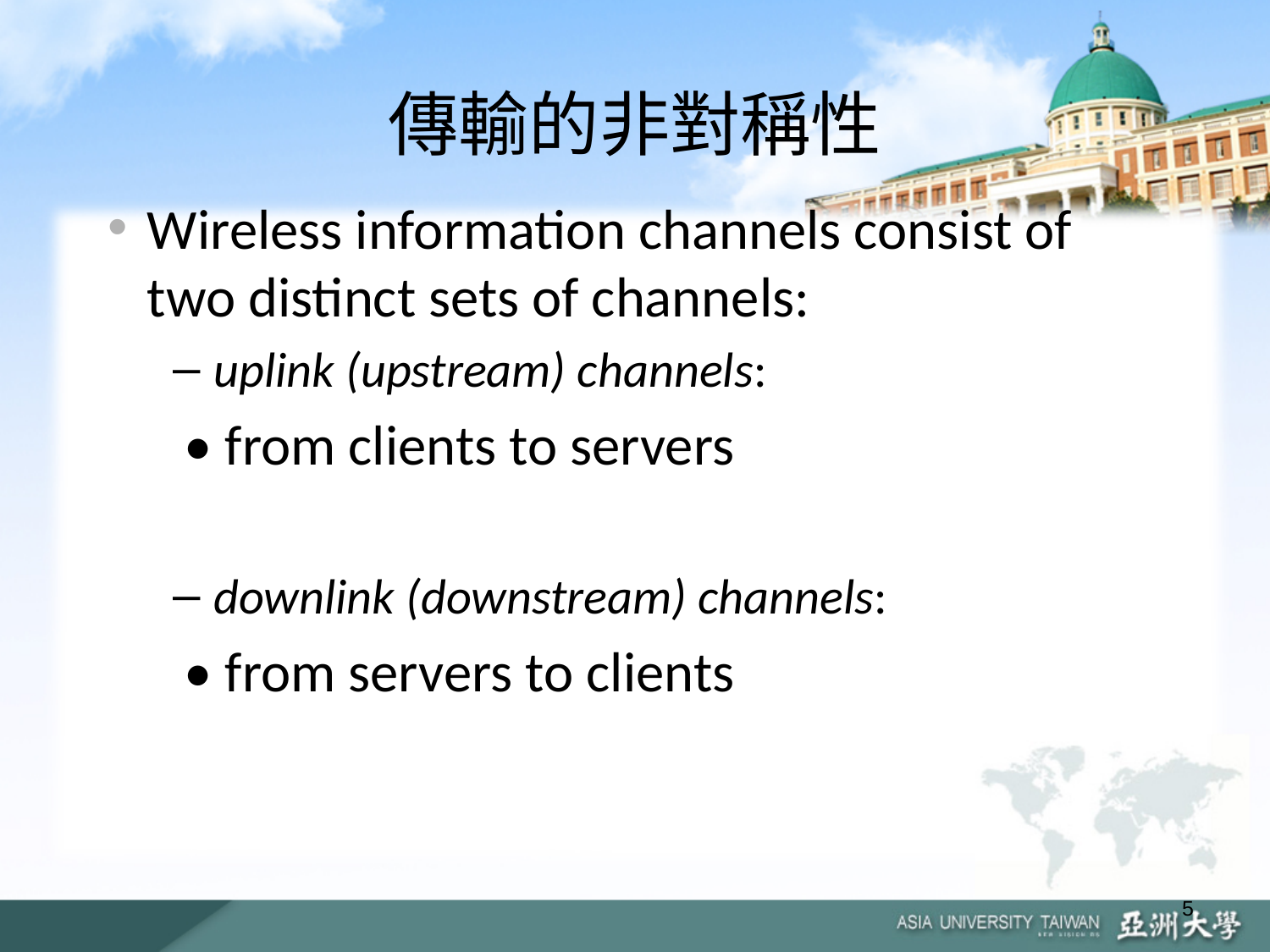

# 傳輸的非對稱性
Wireless information channels consist of  two distinct sets of channels:
uplink (upstream) channels:
      • from clients to servers

downlink (downstream) channels:
      • from servers to clients
5